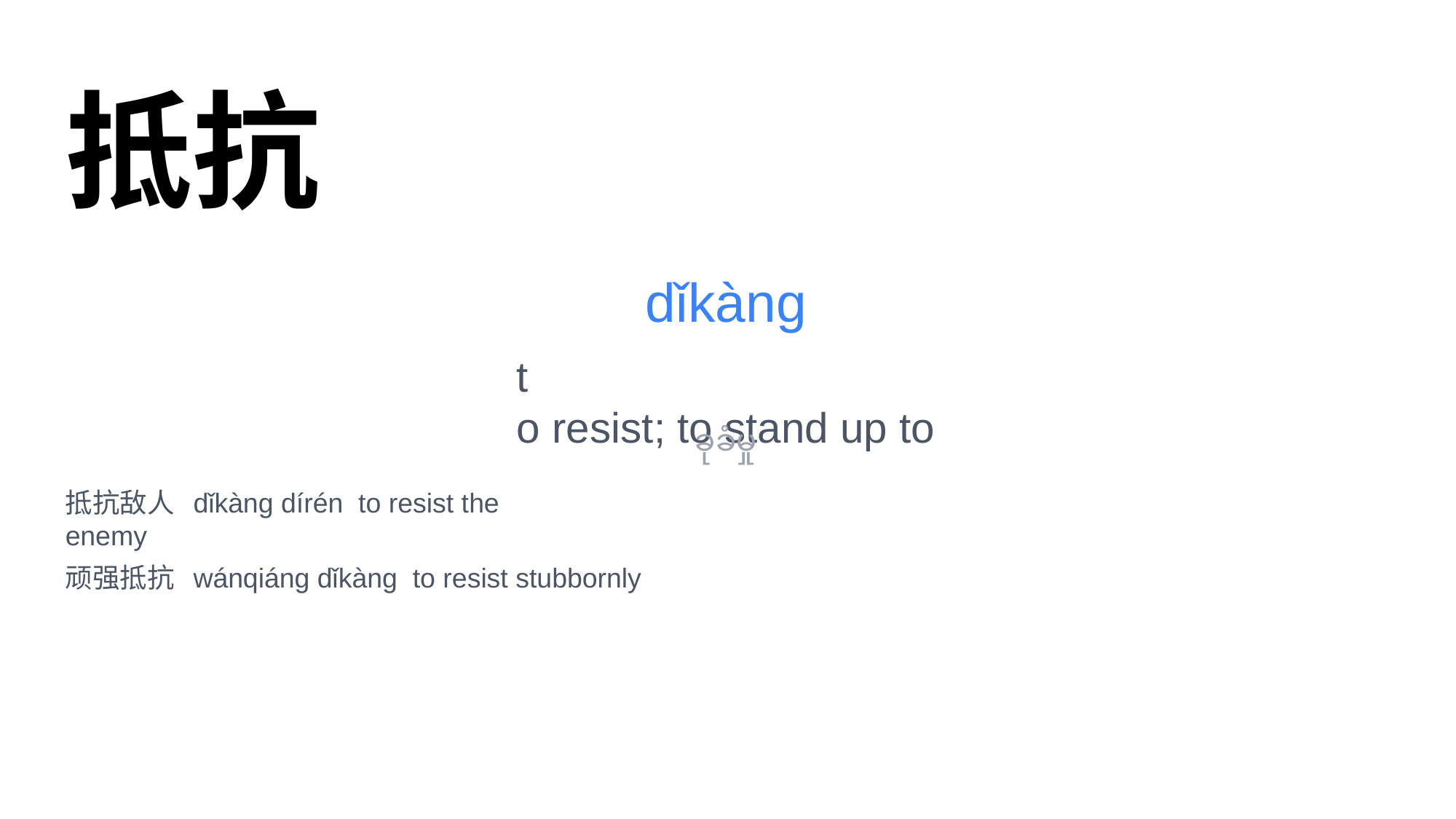

抵抗
dǐkàng
t
o resist; to stand up to
ခုခံမှု
抵抗敌人  dǐkàng dírén  to resist the
enemy
顽强抵抗  wánqiáng dǐkàng  to resist stubbornly